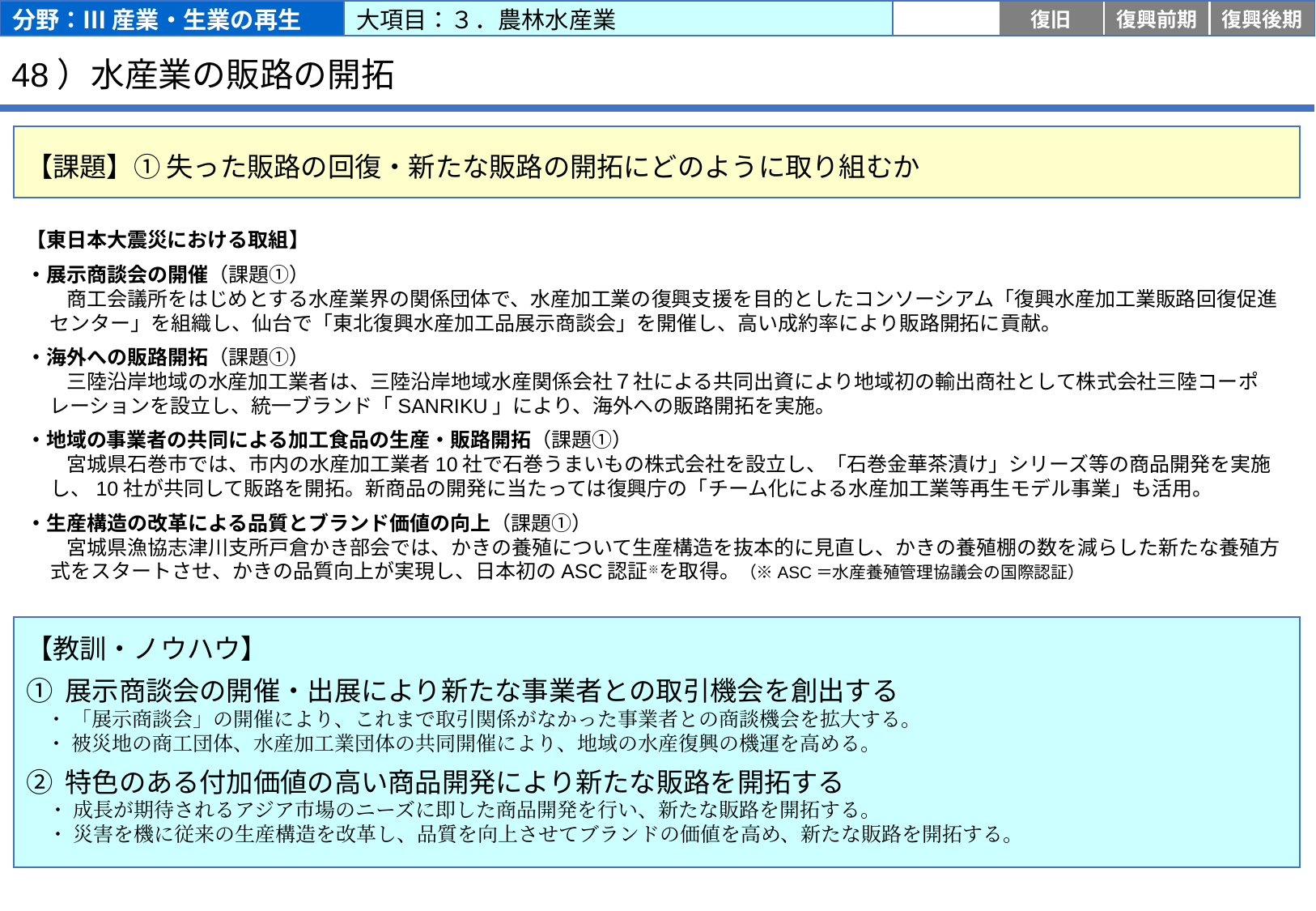

分野：Ⅲ 産業・生業の再生
大項目：３．農林水産業
応急
復旧
復興前期
復興後期

# 48）水産業の販路の開拓
【課題】① 失った販路の回復・新たな販路の開拓にどのように取り組むか
【東日本大震災における取組】
・展示商談会の開催（課題①）
　　商工会議所をはじめとする水産業界の関係団体で、水産加工業の復興支援を目的としたコンソーシアム「復興水産加工業販路回復促進センター」を組織し、仙台で「東北復興水産加工品展示商談会」を開催し、高い成約率により販路開拓に貢献。
・海外への販路開拓（課題①）
　　三陸沿岸地域の水産加工業者は、三陸沿岸地域水産関係会社７社による共同出資により地域初の輸出商社として株式会社三陸コーポレーションを設立し、統一ブランド「SANRIKU」により、海外への販路開拓を実施。
・地域の事業者の共同による加工食品の生産・販路開拓（課題①）
　　宮城県石巻市では、市内の水産加工業者10社で石巻うまいもの株式会社を設立し、「石巻金華茶漬け」シリーズ等の商品開発を実施し、10社が共同して販路を開拓。新商品の開発に当たっては復興庁の「チーム化による水産加工業等再生モデル事業」も活用。
・生産構造の改革による品質とブランド価値の向上（課題①）
　　宮城県漁協志津川支所戸倉かき部会では、かきの養殖について生産構造を抜本的に見直し、かきの養殖棚の数を減らした新たな養殖方式をスタートさせ、かきの品質向上が実現し、日本初のASC認証※を取得。（※ASC＝水産養殖管理協議会の国際認証）
【教訓・ノウハウ】
① 展示商談会の開催・出展により新たな事業者との取引機会を創出する
　・ 「展示商談会」の開催により、これまで取引関係がなかった事業者との商談機会を拡大する。
　・ 被災地の商工団体、水産加工業団体の共同開催により、地域の水産復興の機運を高める。
② 特色のある付加価値の高い商品開発により新たな販路を開拓する
　・ 成長が期待されるアジア市場のニーズに即した商品開発を行い、新たな販路を開拓する。
　・ 災害を機に従来の生産構造を改革し、品質を向上させてブランドの価値を高め、新たな販路を開拓する。